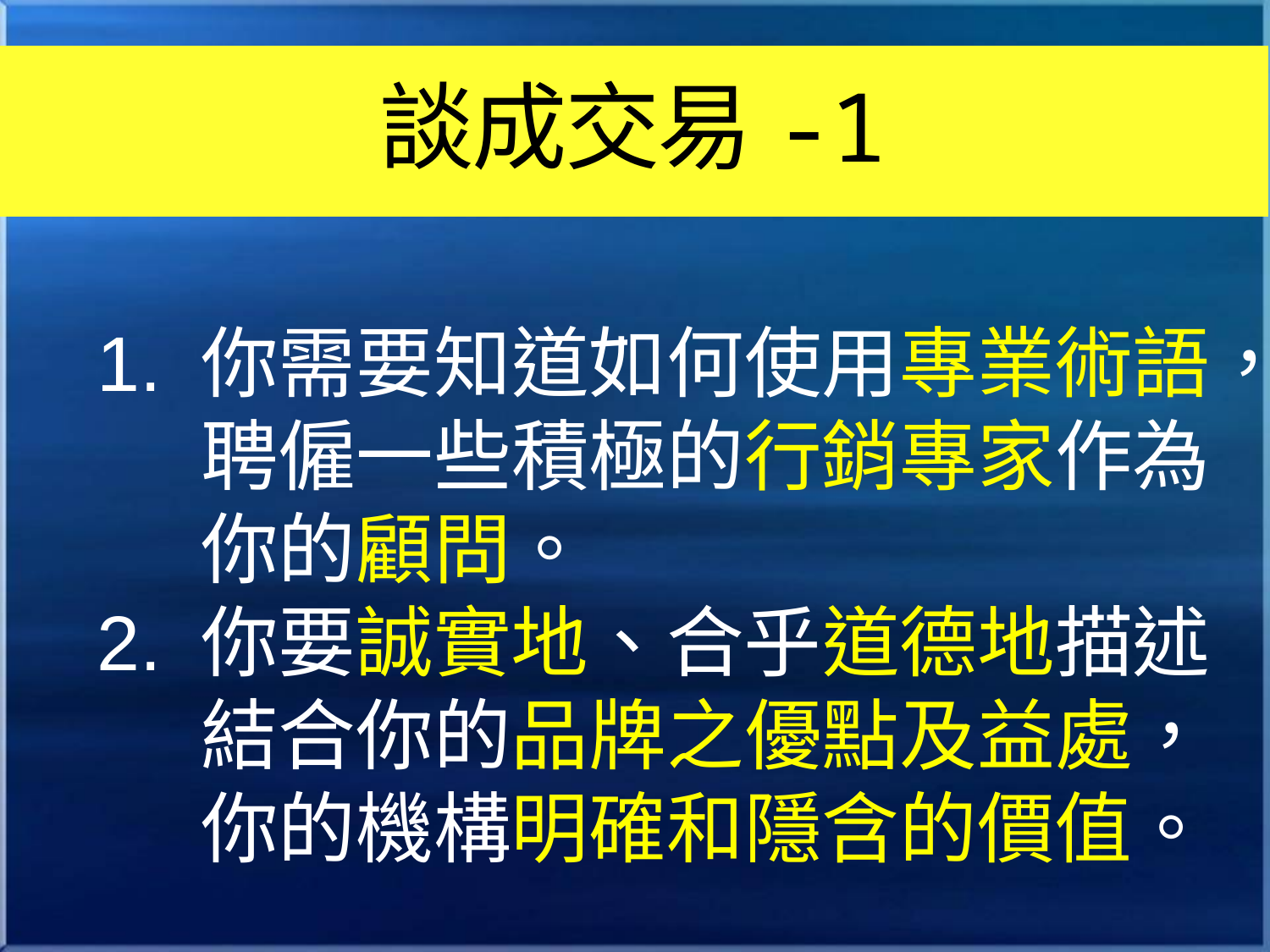

談成交易-1
你需要知道如何使用專業術語，聘僱一些積極的行銷專家作為你的顧問。
你要誠實地、合乎道德地描述結合你的品牌之優點及益處，你的機構明確和隱含的價值。